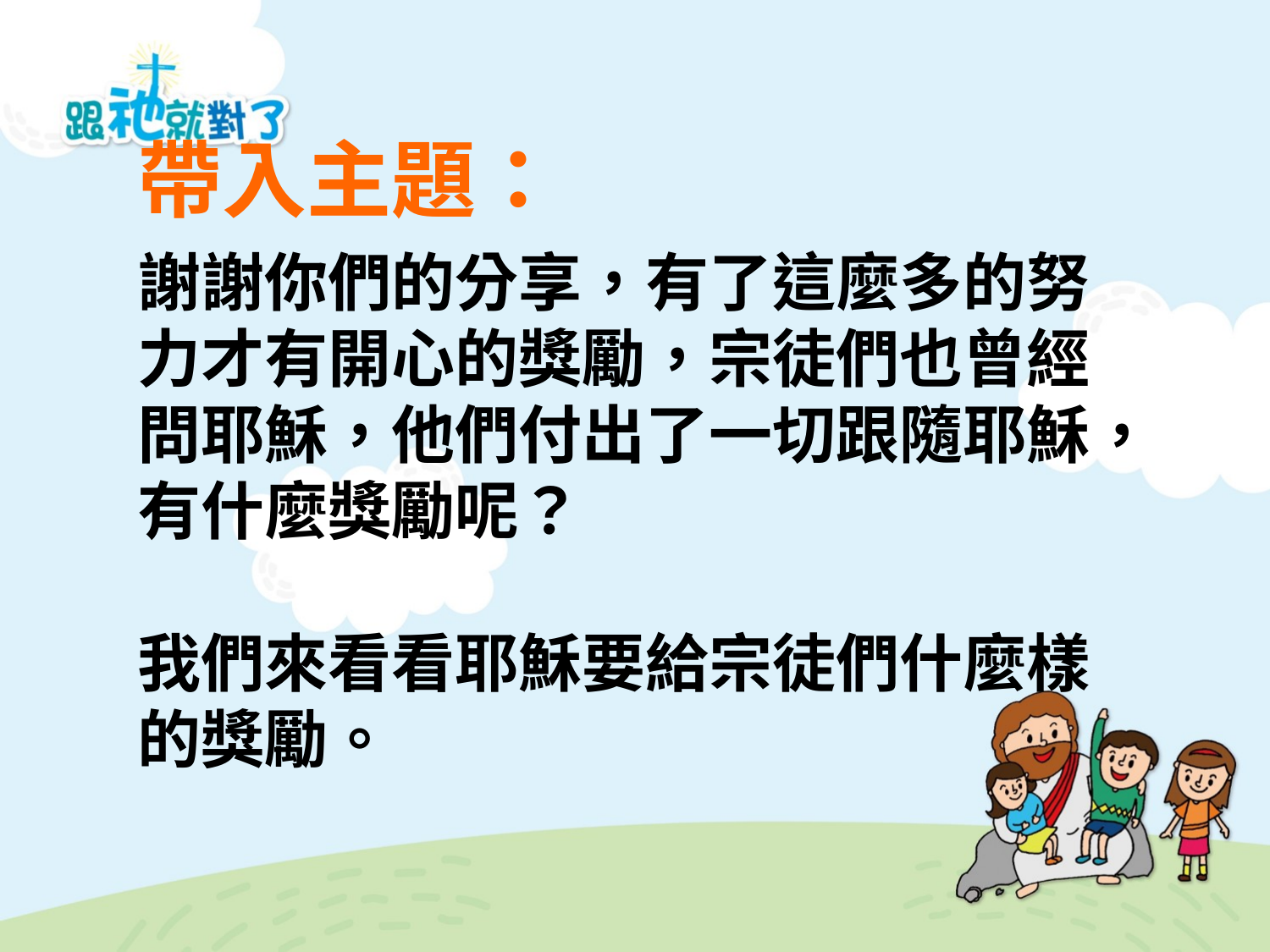

帶入主題：
謝謝你們的分享，有了這麼多的努力才有開心的獎勵，宗徒們也曾經問耶穌，他們付出了一切跟隨耶穌，有什麼獎勵呢？

我們來看看耶穌要給宗徒們什麼樣的獎勵。